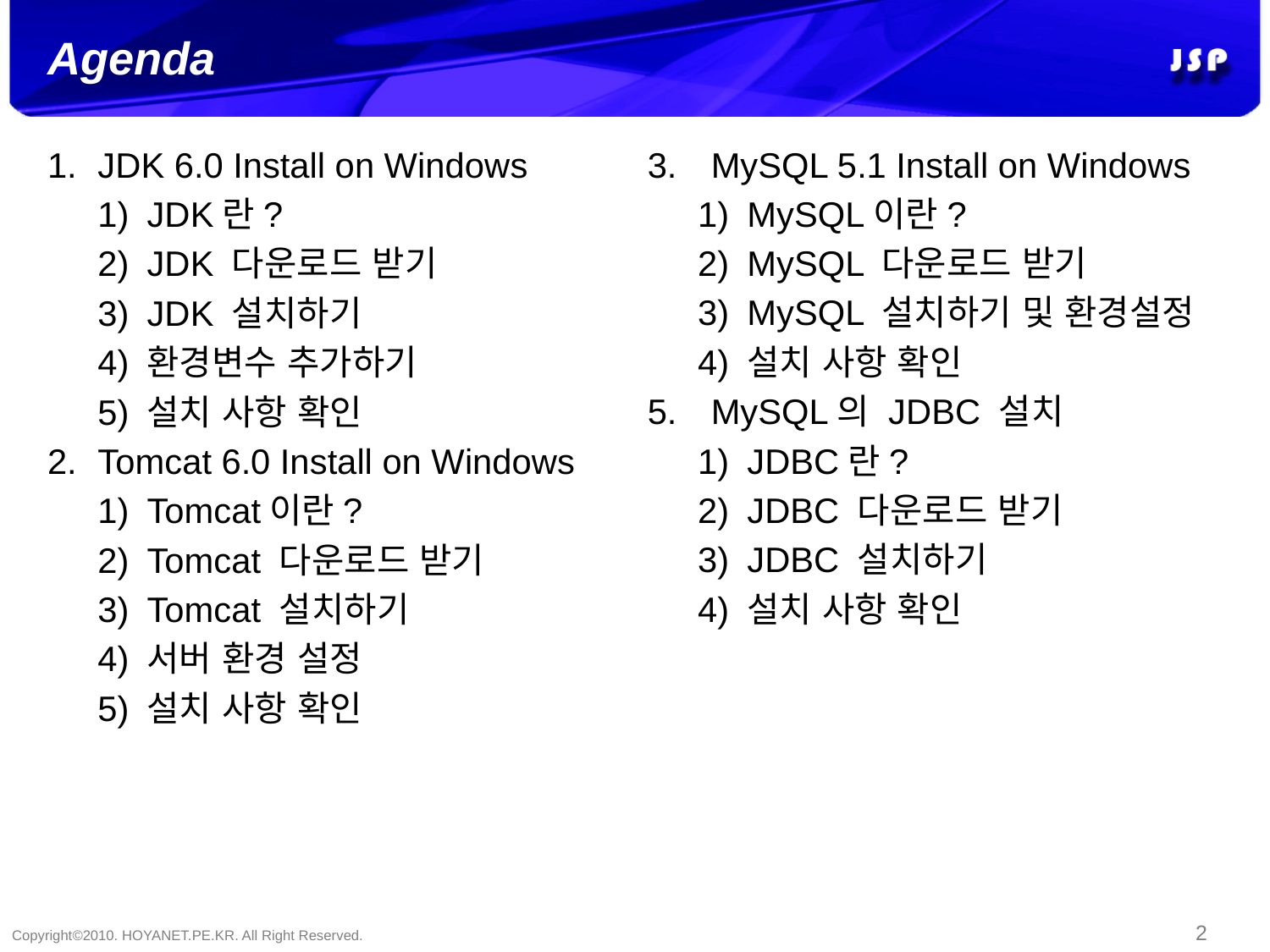

# Agenda
JDK 6.0 Install on Windows
JDK란?
JDK 다운로드 받기
JDK 설치하기
환경변수 추가하기
설치 사항 확인
Tomcat 6.0 Install on Windows
Tomcat이란?
Tomcat 다운로드 받기
Tomcat 설치하기
서버 환경 설정
설치 사항 확인
MySQL 5.1 Install on Windows
MySQL이란?
MySQL 다운로드 받기
MySQL 설치하기 및 환경설정
설치 사항 확인
MySQL의 JDBC 설치
JDBC란?
JDBC 다운로드 받기
JDBC 설치하기
설치 사항 확인